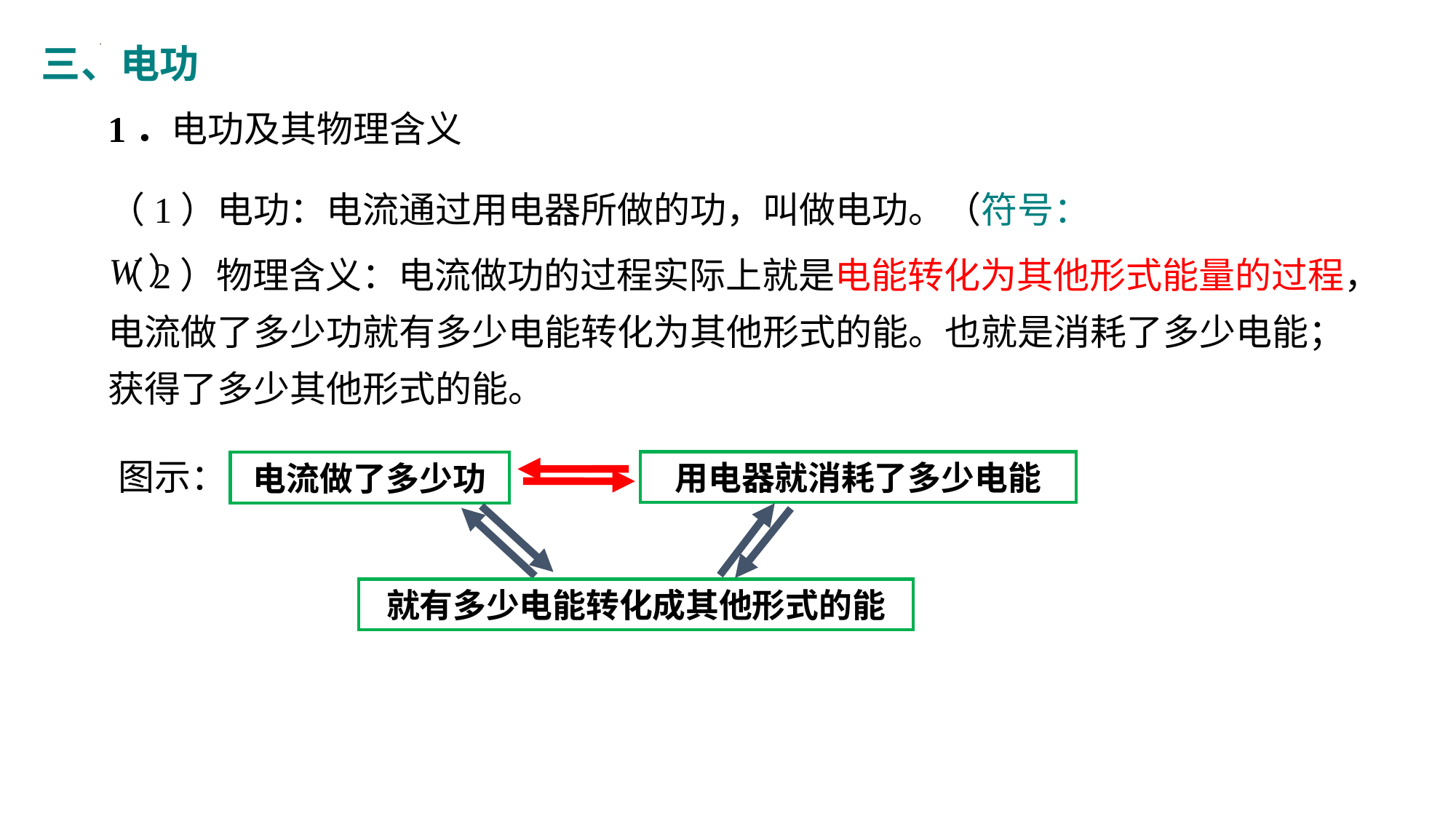

三、电功
1．电功及其物理含义
（1）电功：电流通过用电器所做的功，叫做电功。（符号：W）

（2）物理含义：电流做功的过程实际上就是电能转化为其他形式能量的过程，电流做了多少功就有多少电能转化为其他形式的能。也就是消耗了多少电能；获得了多少其他形式的能。
图示：
用电器就消耗了多少电能
电流做了多少功

就有多少电能转化成其他形式的能